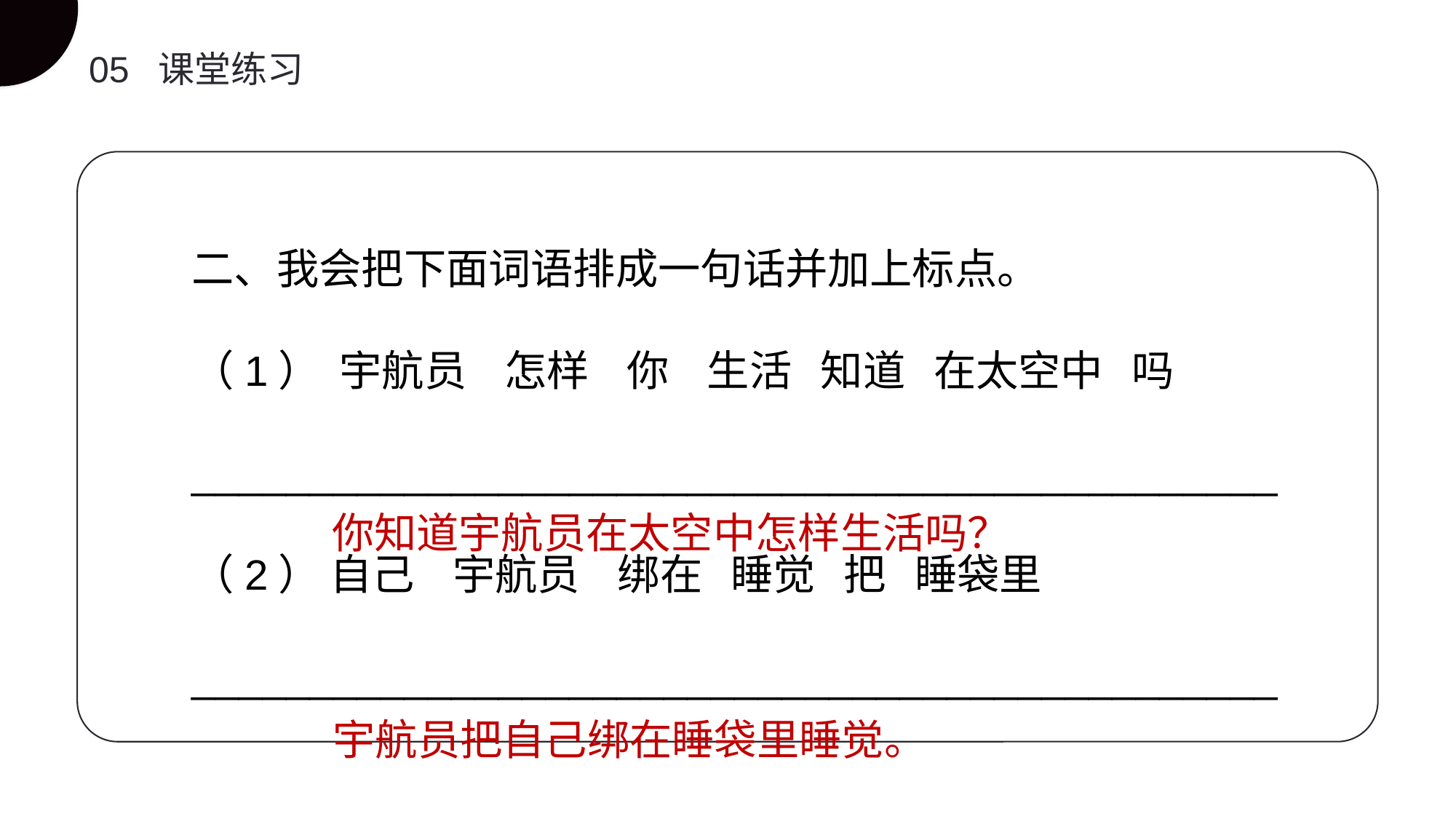

05  课堂练习
二、我会把下面词语排成一句话并加上标点。
（1）  宇航员    怎样    你    生活   知道   在太空中   吗
______________________________________________
（2） 自己    宇航员    绑在   睡觉   把   睡袋里
______________________________________________
你知道宇航员在太空中怎样生活吗？
宇航员把自己绑在睡袋里睡觉。